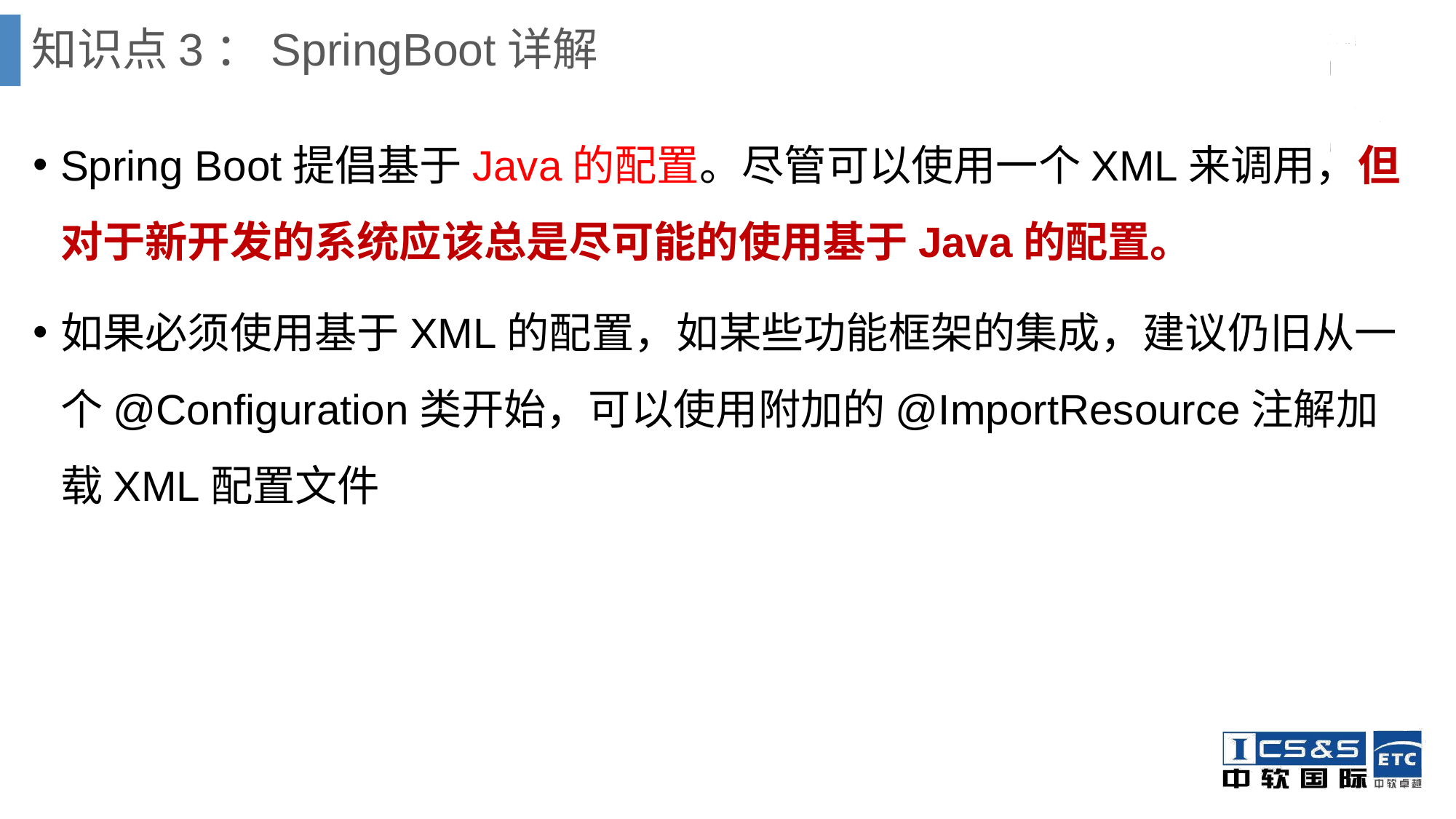

# 知识点3：SpringBoot详解
Spring Boot提倡基于Java的配置。尽管可以使用一个XML来调用，但对于新开发的系统应该总是尽可能的使用基于Java的配置。
如果必须使用基于XML的配置，如某些功能框架的集成，建议仍旧从一个@Configuration类开始，可以使用附加的@ImportResource注解加载XML配置文件